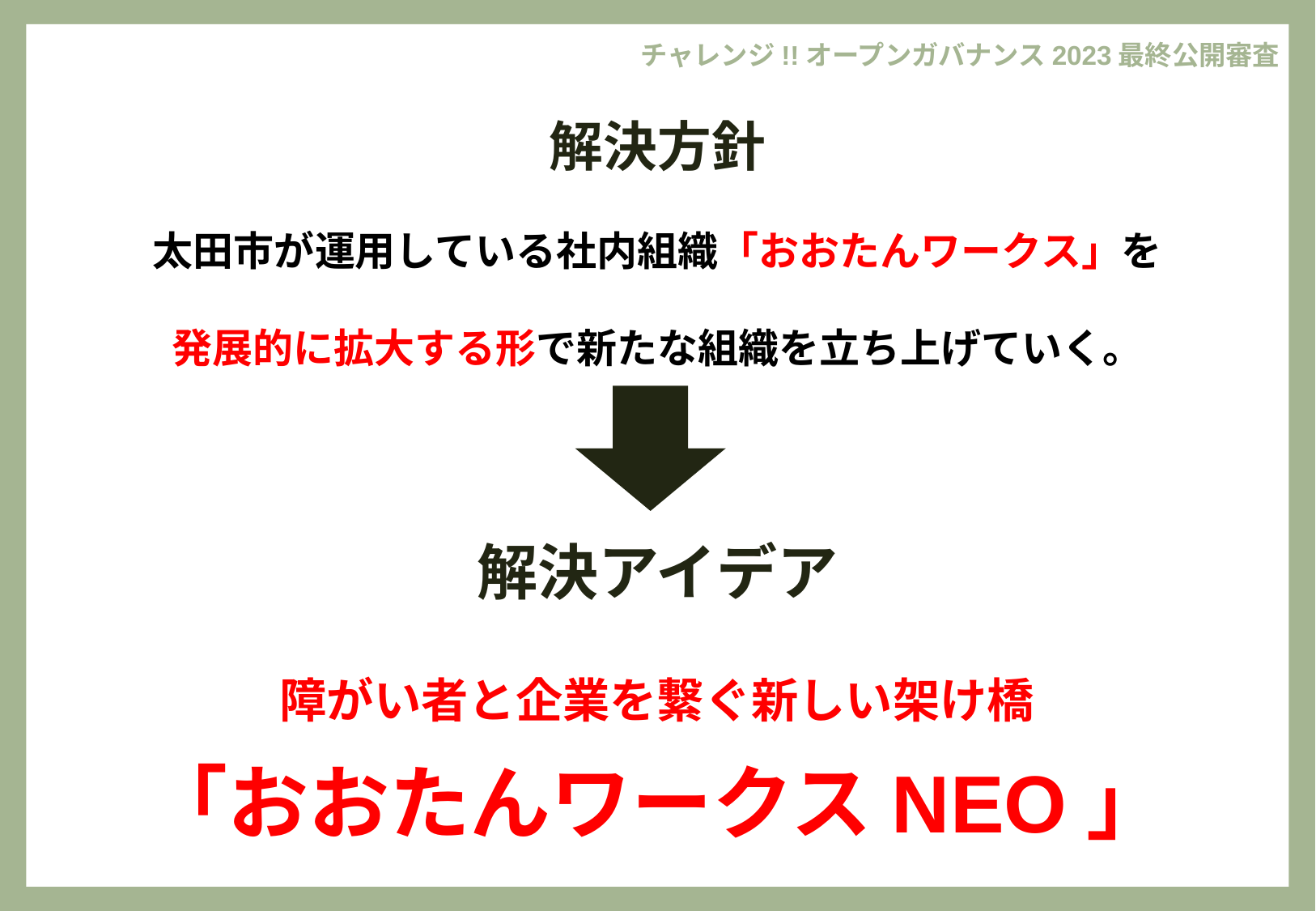

チャレンジ!!オープンガバナンス2023最終公開審査
解決方針
太田市が運用している社内組織「おおたんワークス」を
発展的に拡大する形で新たな組織を立ち上げていく。

解決アイデア
障がい者と企業を繋ぐ新しい架け橋
「おおたんワークスNEO」